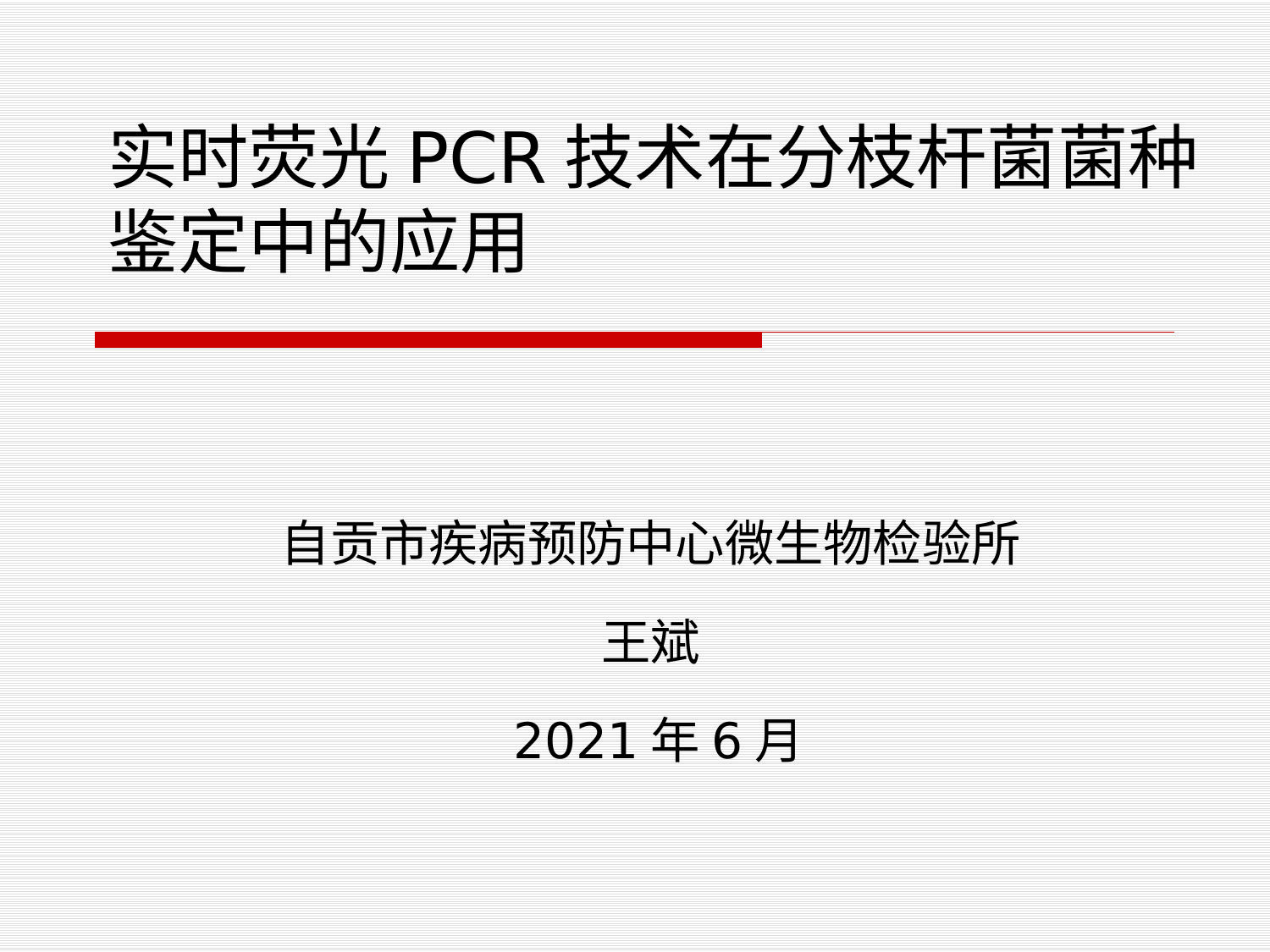

# 实时荧光PCR技术在分枝杆菌菌种鉴定中的应用
自贡市疾病预防中心微生物检验所
王斌
 2021年6月